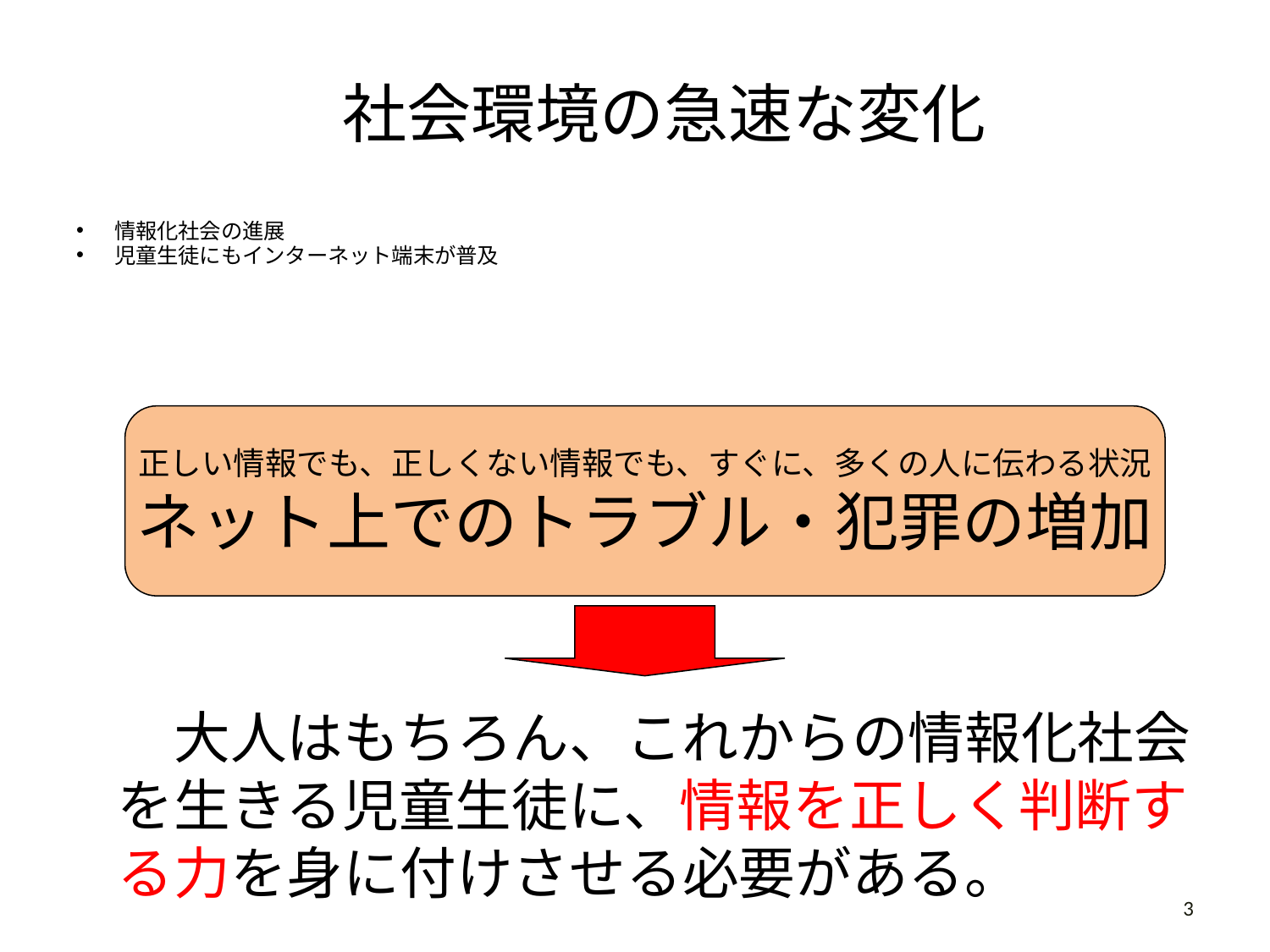

# 社会環境の急速な変化
情報化社会の進展
児童生徒にもインターネット端末が普及

正しい情報でも、正しくない情報でも、すぐに、多くの人に伝わる状況
ネット上でのトラブル・犯罪の増加

　大人はもちろん、これからの情報化社会を生きる児童生徒に、情報を正しく判断する力を身に付けさせる必要がある。
3